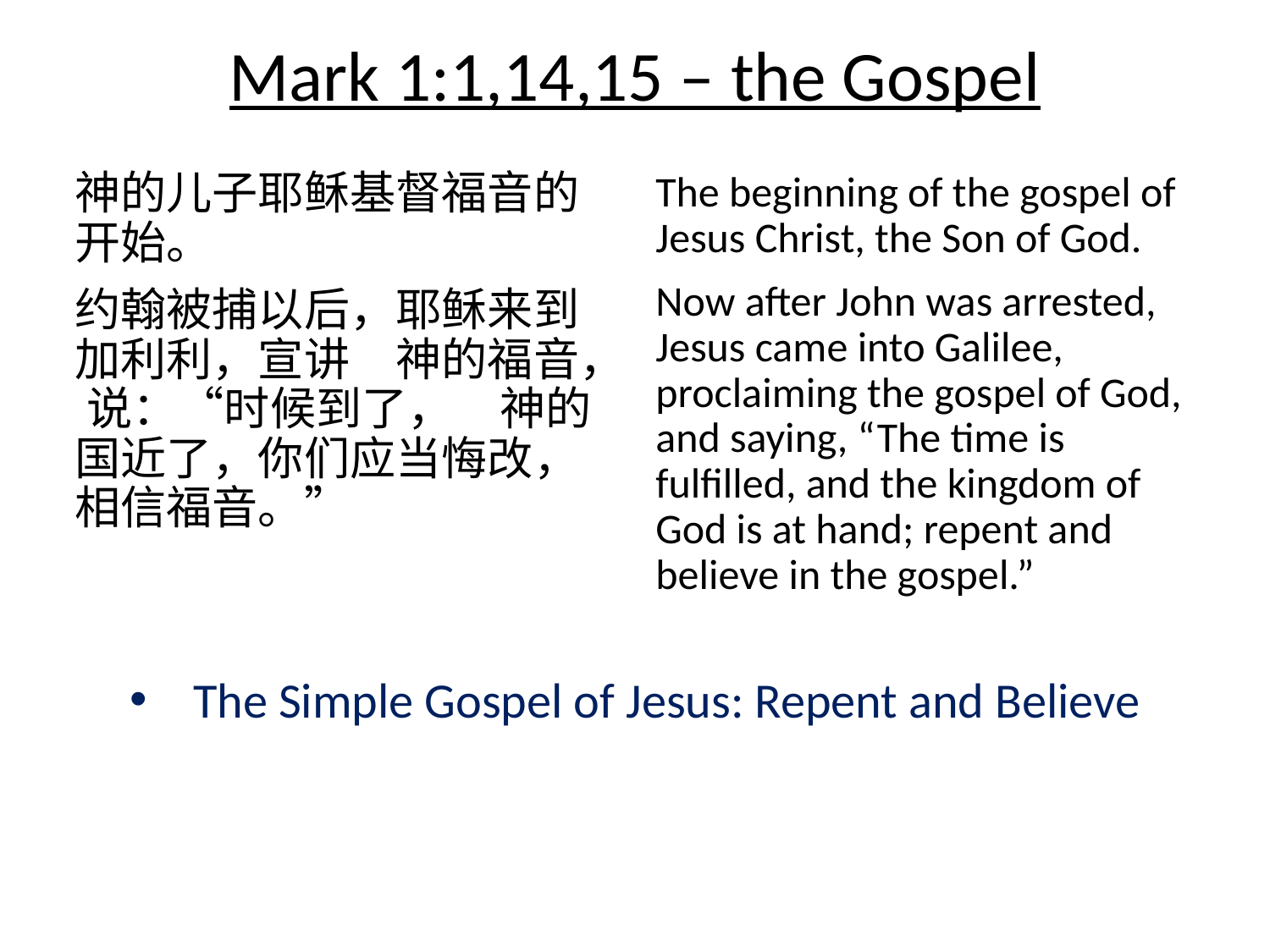

# Mark 1:1,14,15 – the Gospel
神的儿子耶稣基督福音的开始。
约翰被捕以后，耶稣来到加利利，宣讲　神的福音，  说：“时候到了，　神的国近了，你们应当悔改，相信福音。”

The beginning of the gospel of Jesus Christ, the Son of God.
Now after John was arrested, Jesus came into Galilee, proclaiming the gospel of God, and saying, “The time is fulfilled, and the kingdom of God is at hand; repent and believe in the gospel.”

The Simple Gospel of Jesus: Repent and Believe